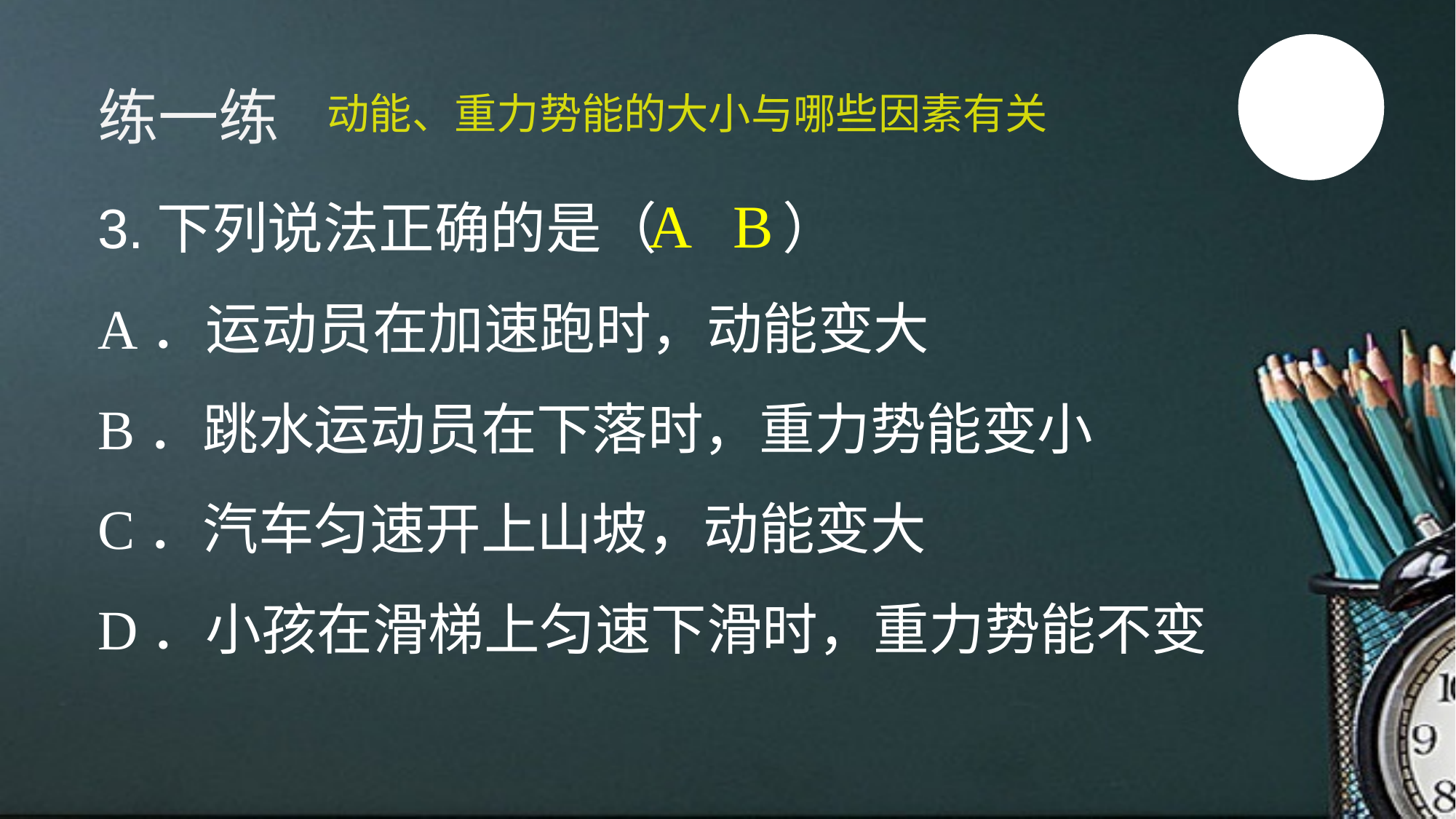

练一练
动能、重力势能的大小与哪些因素有关
3.下列说法正确的是（          ）
A．运动员在加速跑时，动能变大
B．跳水运动员在下落时，重力势能变小
C．汽车匀速开上山坡，动能变大
D．小孩在滑梯上匀速下滑时，重力势能不变
A
B